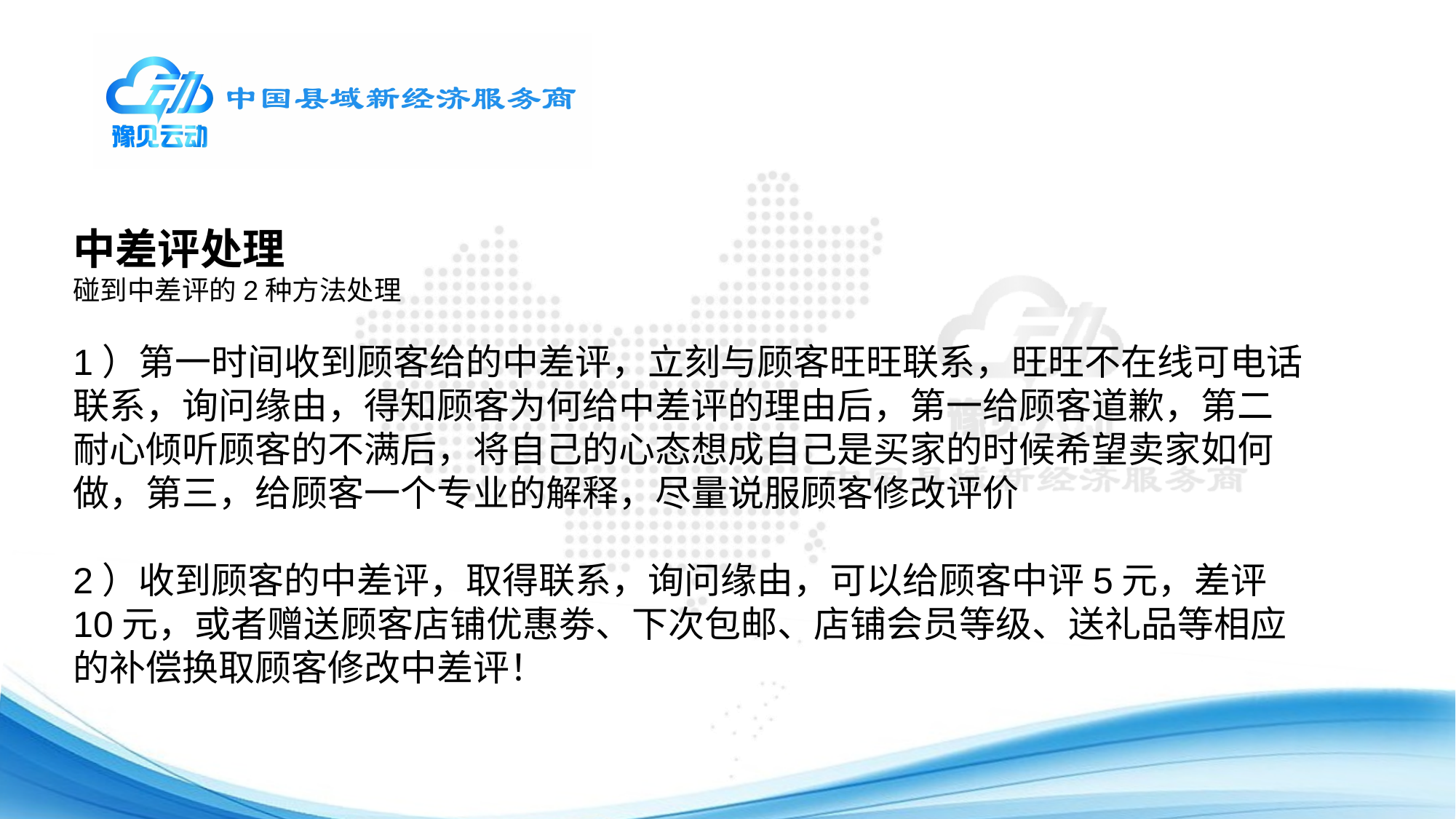

中差评处理
碰到中差评的2种方法处理

1）第一时间收到顾客给的中差评，立刻与顾客旺旺联系，旺旺不在线可电话联系，询问缘由，得知顾客为何给中差评的理由后，第一给顾客道歉，第二耐心倾听顾客的不满后，将自己的心态想成自己是买家的时候希望卖家如何做，第三，给顾客一个专业的解释，尽量说服顾客修改评价

2）收到顾客的中差评，取得联系，询问缘由，可以给顾客中评5元，差评10元，或者赠送顾客店铺优惠劵、下次包邮、店铺会员等级、送礼品等相应的补偿换取顾客修改中差评！